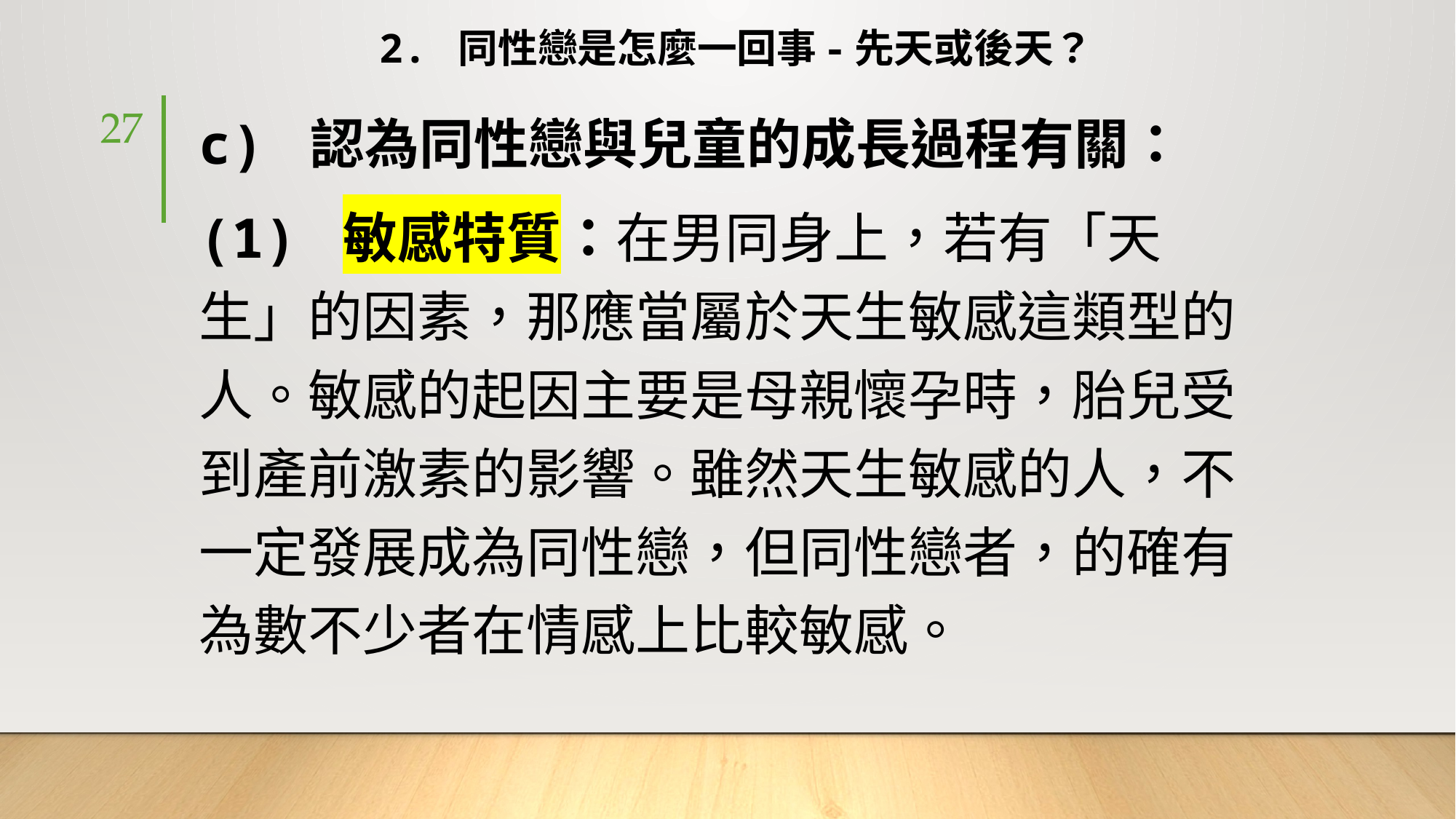

# 2. 同性戀是怎麼一回事-先天或後天？
c) 認為同性戀與兒童的成長過程有關：
(1) 敏感特質：在男同身上，若有「天生」的因素，那應當屬於天生敏感這類型的人。敏感的起因主要是母親懷孕時，胎兒受到產前激素的影響。雖然天生敏感的人，不一定發展成為同性戀，但同性戀者，的確有為數不少者在情感上比較敏感。

27